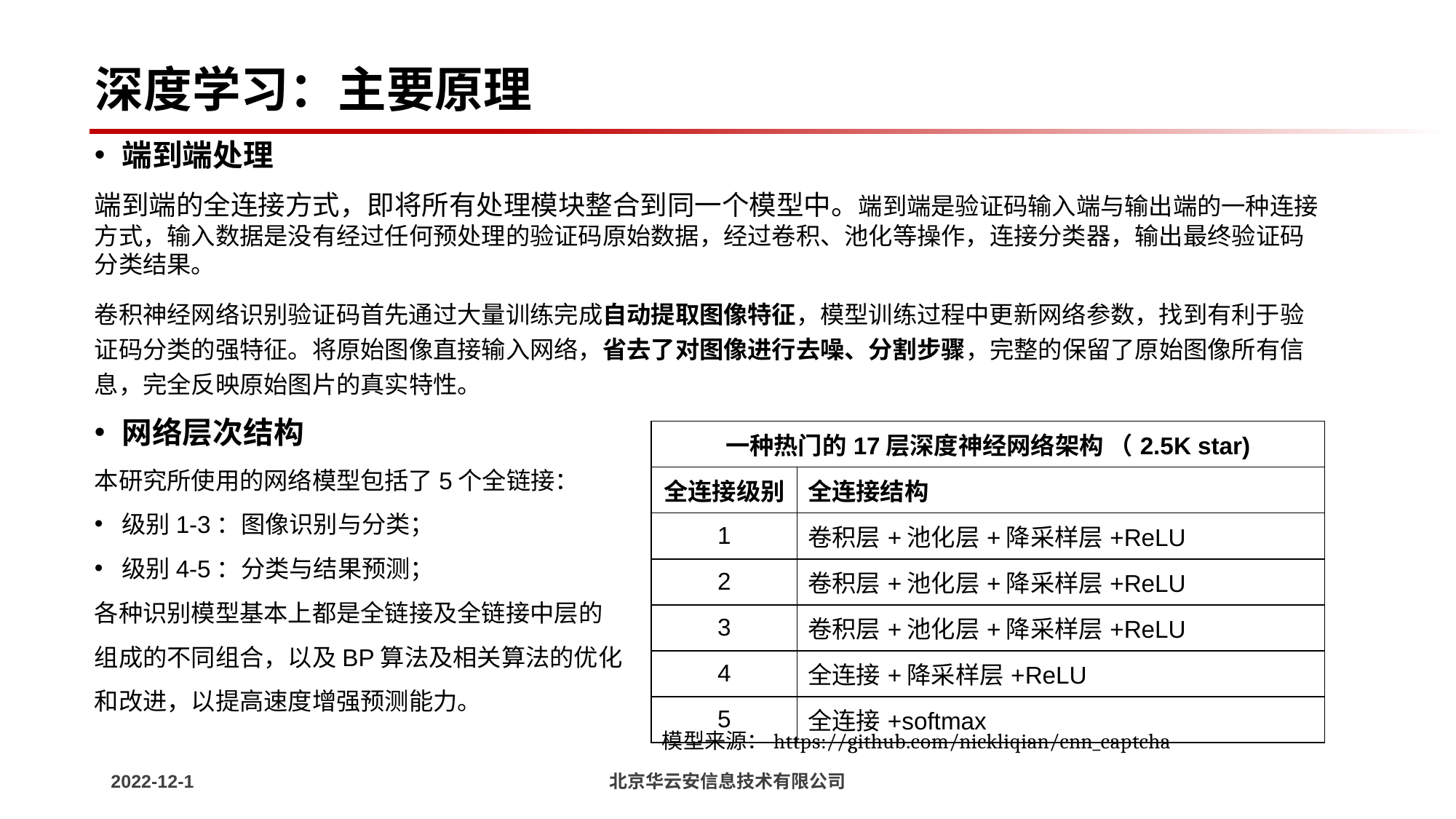

# 深度学习：主要原理

端到端处理
端到端的全连接方式，即将所有处理模块整合到同一个模型中。端到端是验证码输入端与输出端的一种连接方式，输入数据是没有经过任何预处理的验证码原始数据，经过卷积、池化等操作，连接分类器，输出最终验证码分类结果。
卷积神经网络识别验证码首先通过大量训练完成自动提取图像特征，模型训练过程中更新网络参数，找到有利于验证码分类的强特征。将原始图像直接输入网络，省去了对图像进行去噪、分割步骤，完整的保留了原始图像所有信息，完全反映原始图片的真实特性。
网络层次结构
本研究所使用的网络模型包括了5个全链接：
级别1-3：图像识别与分类；
级别4-5：分类与结果预测；
各种识别模型基本上都是全链接及全链接中层的
组成的不同组合，以及BP算法及相关算法的优化
和改进，以提高速度增强预测能力。
| 一种热门的17层深度神经网络架构 （2.5K star) |  |
| --- | --- |
| 全连接级别 | 全连接结构 |
| 1 | 卷积层+池化层+降采样层+ReLU |
| 2 | 卷积层+池化层+降采样层+ReLU |
| 3 | 卷积层+池化层+降采样层+ReLU |
| 4 | 全连接+降采样层+ReLU |
| 5 | 全连接+softmax |
模型来源：https://github.com/nickliqian/cnn_captcha
2022-12-1
北京华云安信息技术有限公司
21